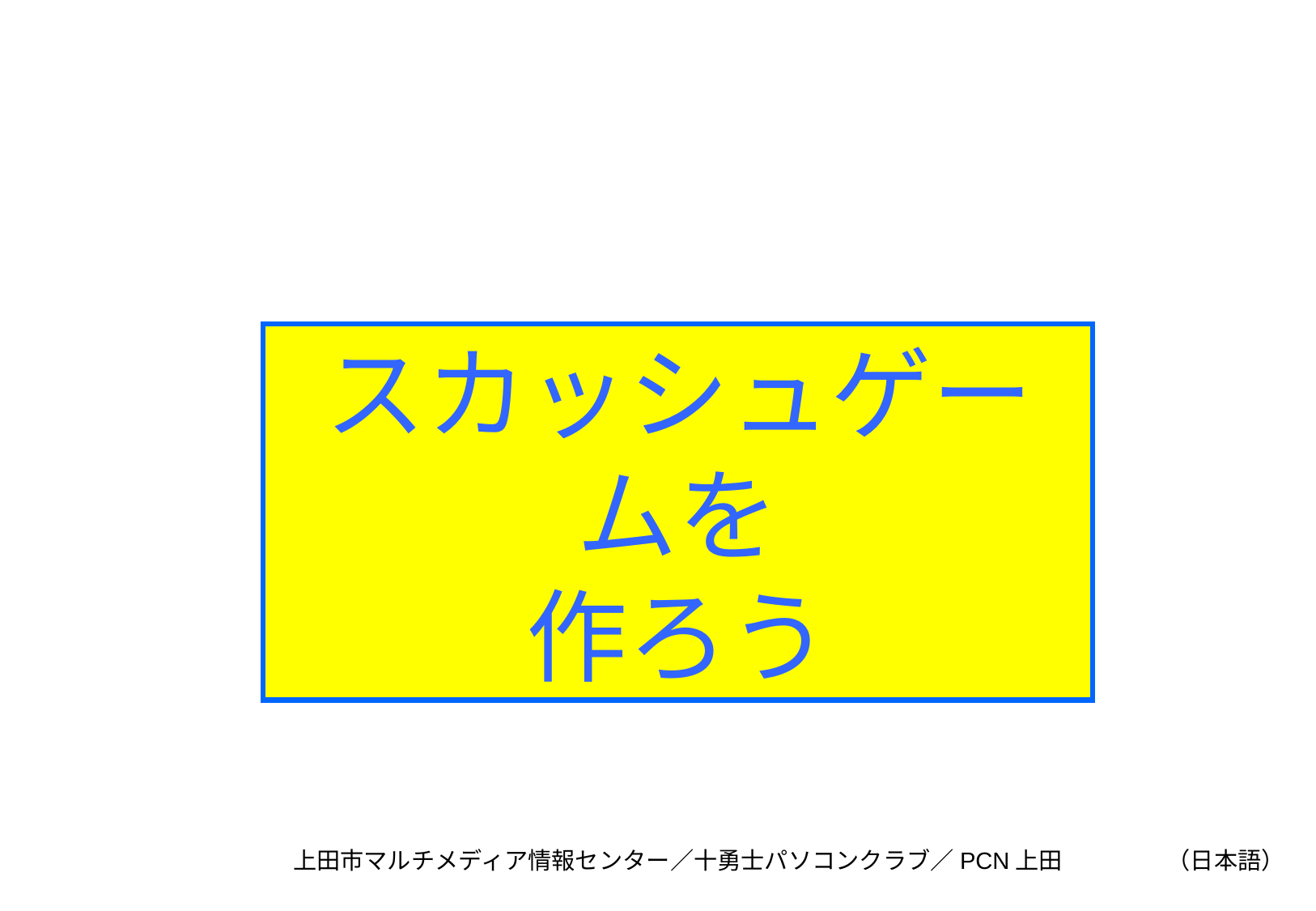

スカッシュゲームを
作ろう
上田市マルチメディア情報センター／十勇士パソコンクラブ／PCN上田
（日本語）